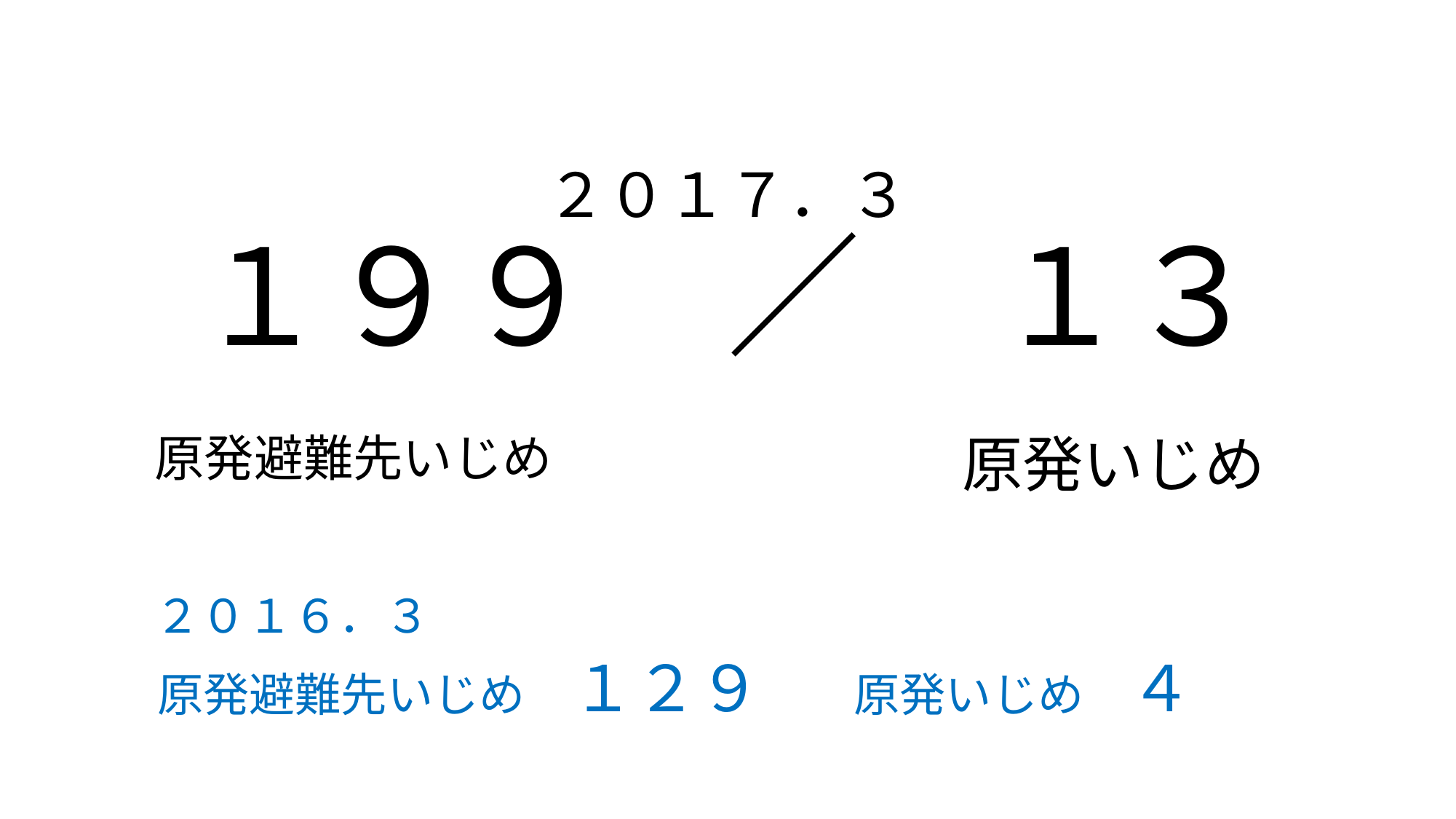

# ２０１７．３ １９９　／　１３
原発避難先いじめ
原発いじめ
２０１６．３
原発避難先いじめ　１２９　　原発いじめ　４